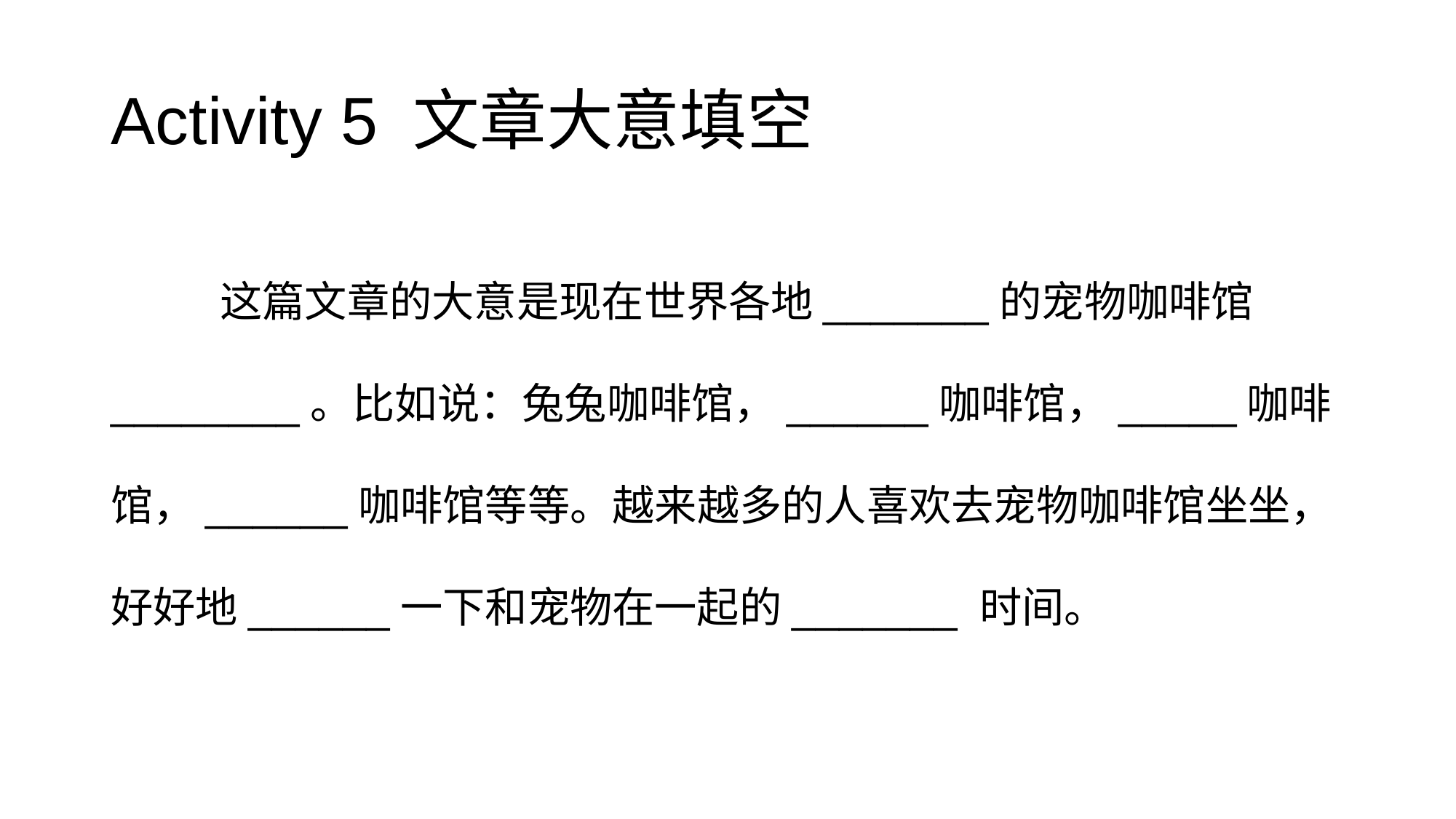

# Activity 5 文章大意填空
	这篇文章的大意是现在世界各地_______的宠物咖啡馆
________。比如说：兔兔咖啡馆，______咖啡馆，_____咖啡馆，______咖啡馆等等。越来越多的人喜欢去宠物咖啡馆坐坐，好好地______一下和宠物在一起的_______ 时间。